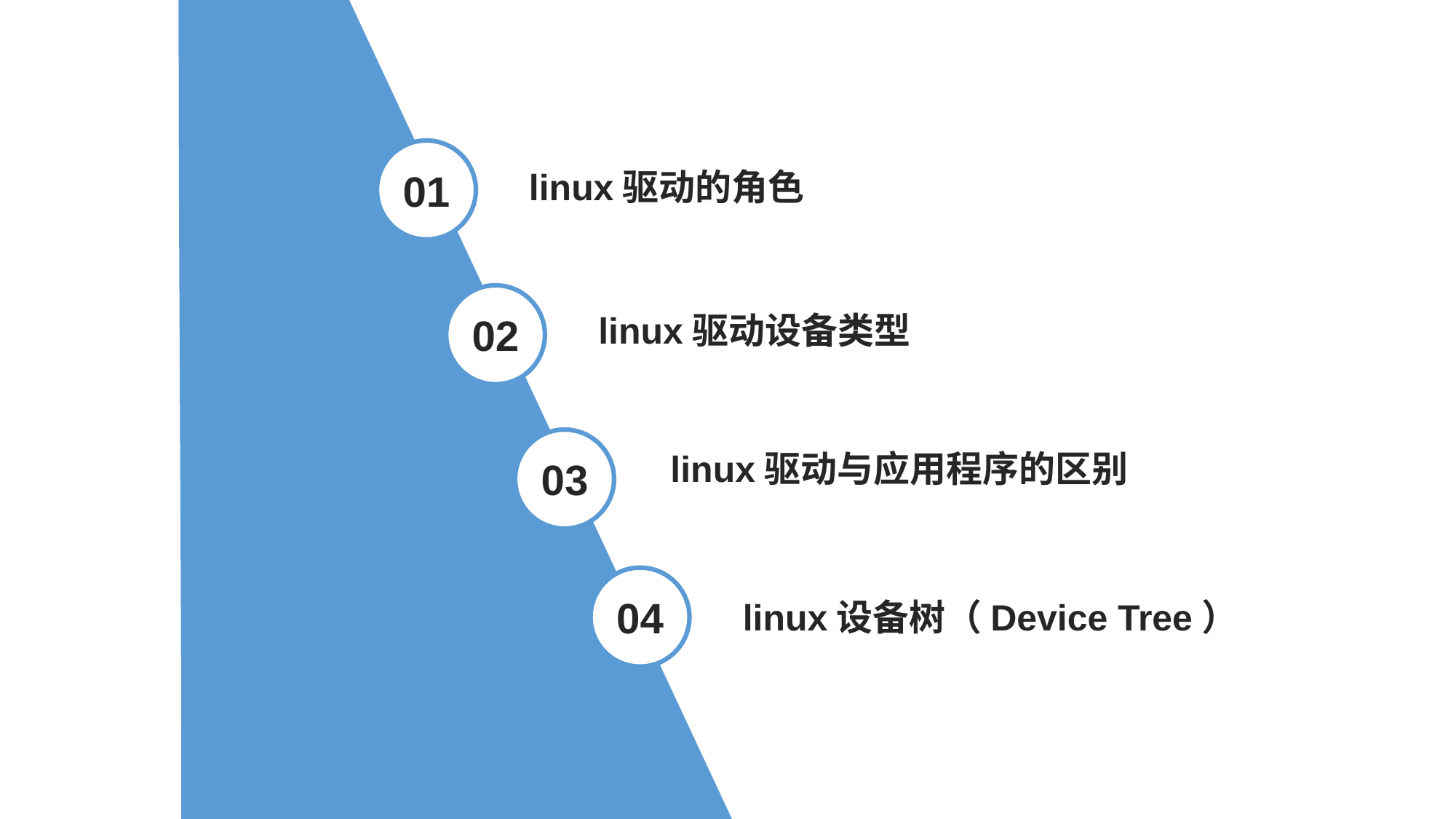

01
linux驱动的角色

02
linux驱动设备类型

03
linux驱动与应用程序的区别

04
linux设备树（Device Tree）